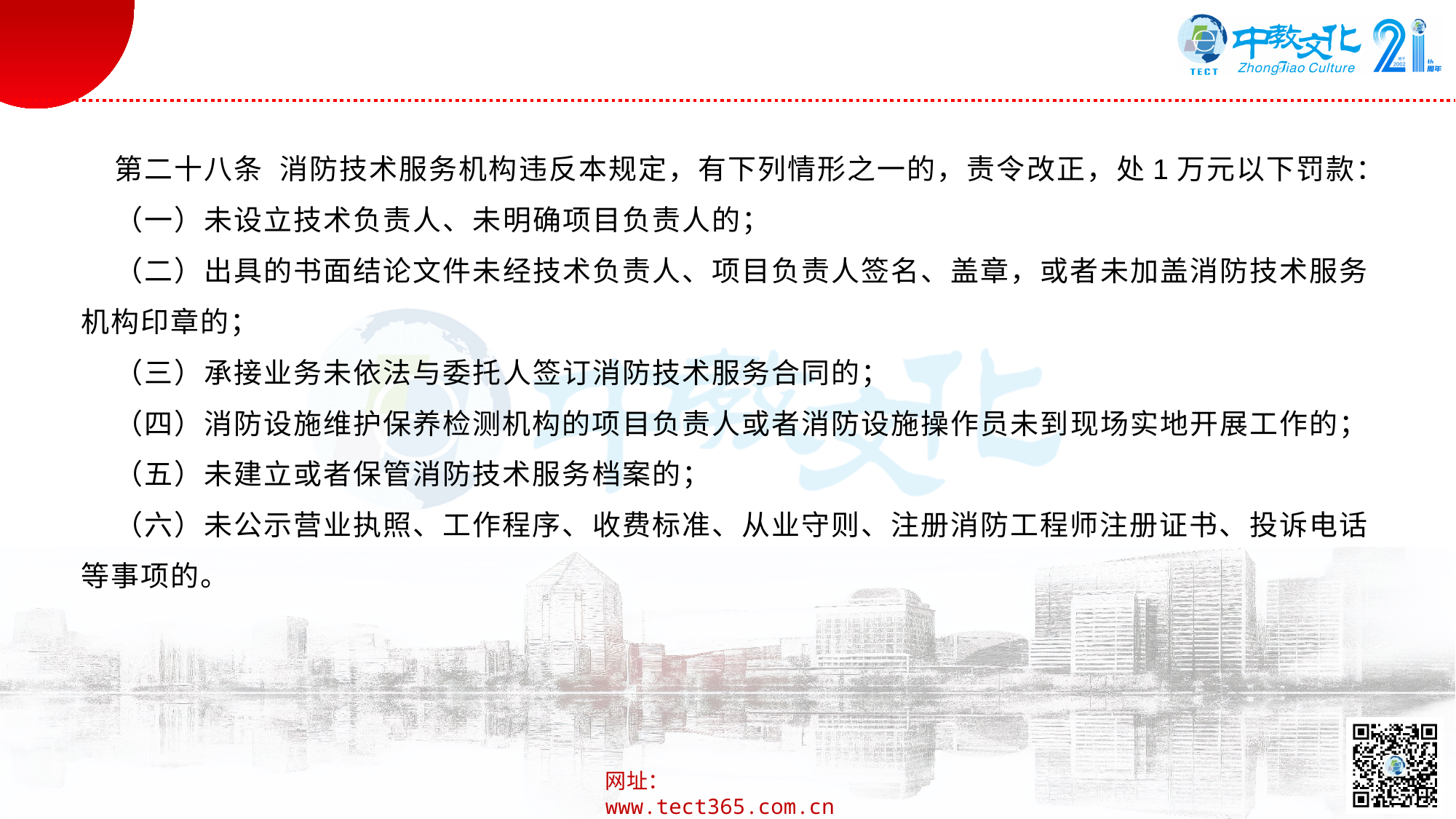

第二十八条  消防技术服务机构违反本规定，有下列情形之一的，责令改正，处1万元以下罚款：
（一）未设立技术负责人、未明确项目负责人的；
（二）出具的书面结论文件未经技术负责人、项目负责人签名、盖章，或者未加盖消防技术服务机构印章的；
（三）承接业务未依法与委托人签订消防技术服务合同的；
（四）消防设施维护保养检测机构的项目负责人或者消防设施操作员未到现场实地开展工作的；
（五）未建立或者保管消防技术服务档案的；
（六）未公示营业执照、工作程序、收费标准、从业守则、注册消防工程师注册证书、投诉电话等事项的。